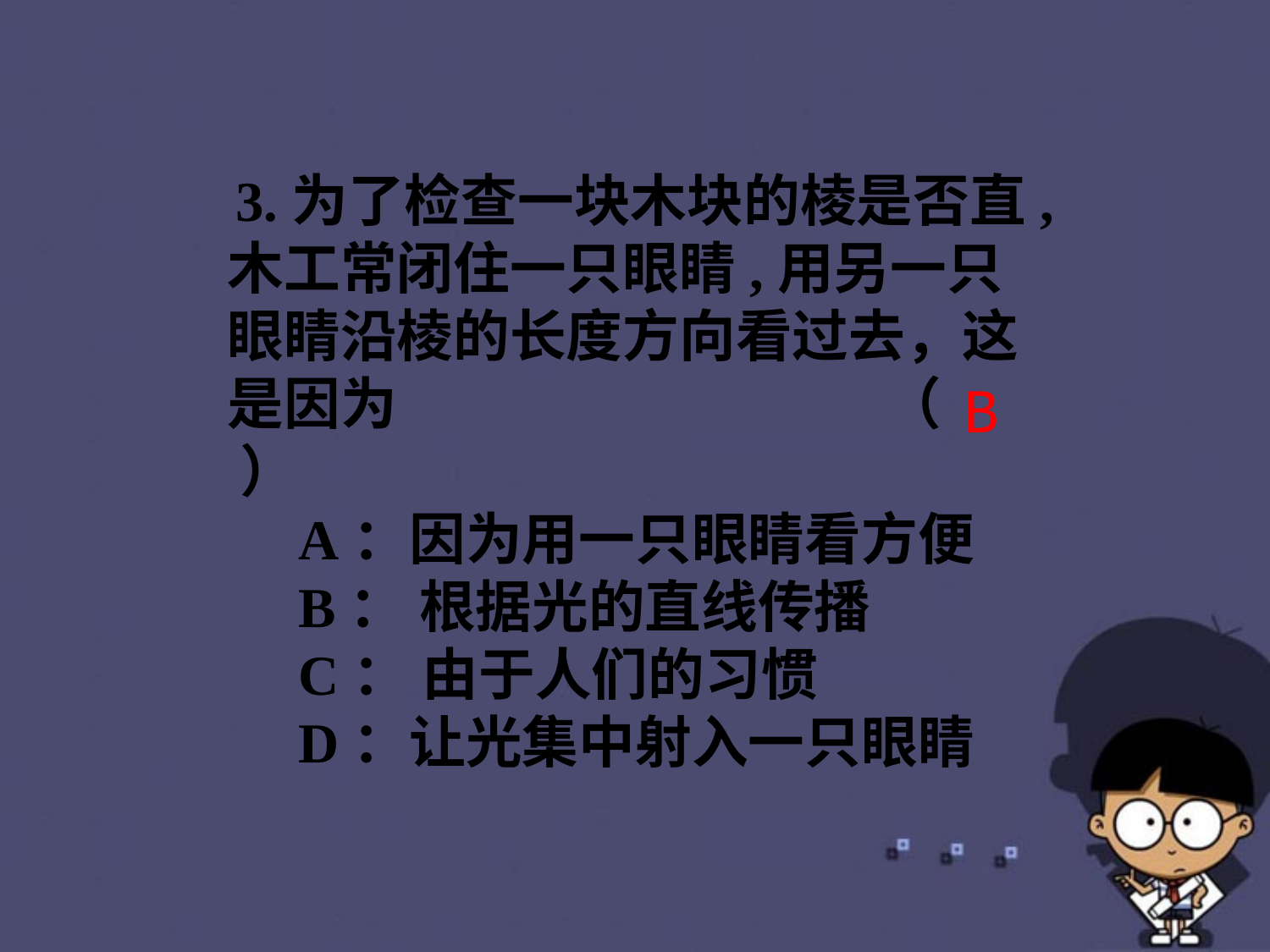

3.为了检查一块木块的棱是否直,木工常闭住一只眼睛,用另一只眼睛沿棱的长度方向看过去，这是因为                                      （       ）
     A：因为用一只眼睛看方便
     B： 根据光的直线传播
     C： 由于人们的习惯
     D：让光集中射入一只眼睛
B